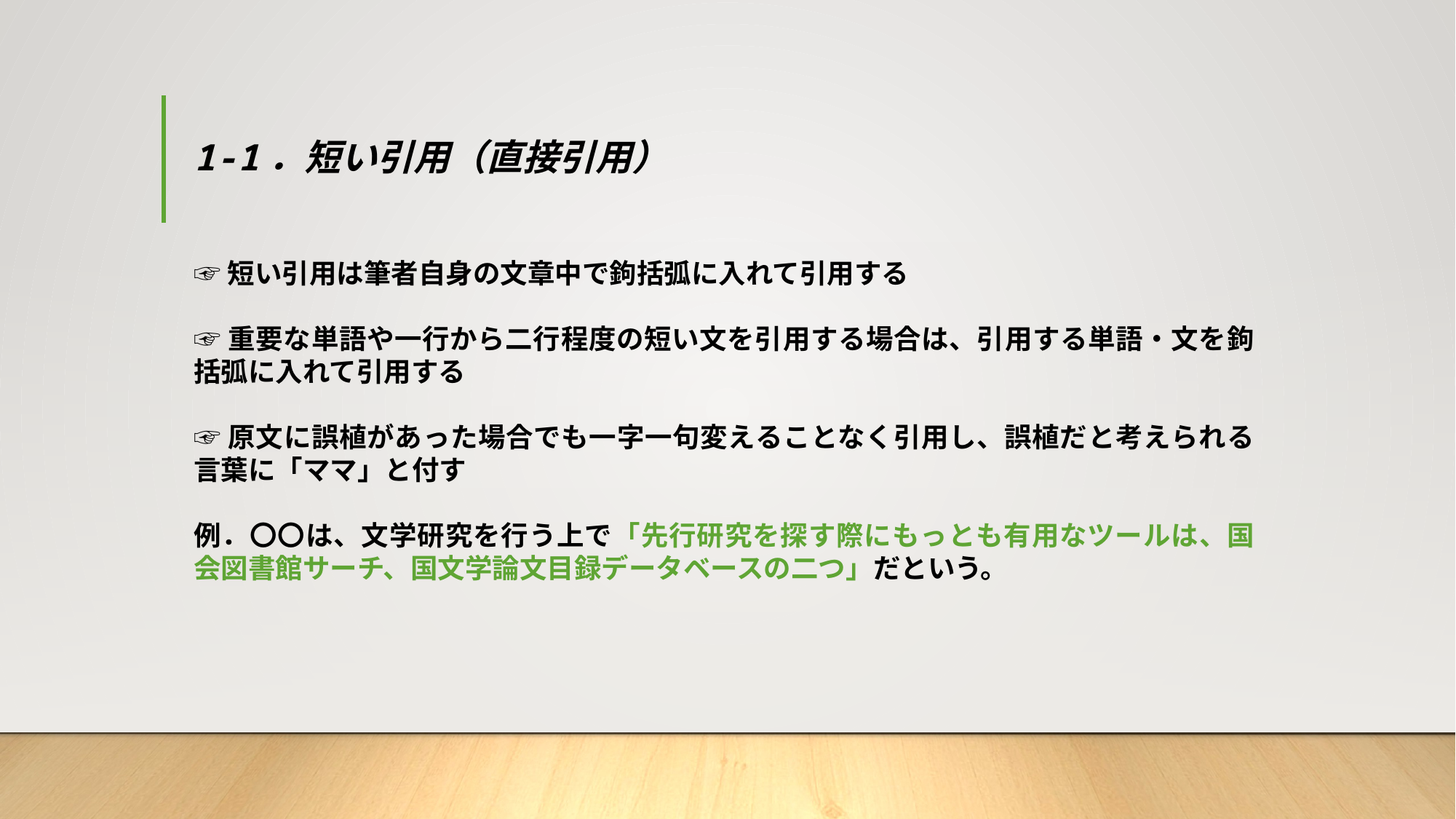

# 1-1．短い引用（直接引用）
☞短い引用は筆者自身の文章中で鉤括弧に入れて引用する

☞重要な単語や一行から二行程度の短い文を引用する場合は、引用する単語・文を鉤括弧に入れて引用する

☞原文に誤植があった場合でも一字一句変えることなく引用し、誤植だと考えられる言葉に「ママ」と付す

例．〇〇は、文学研究を行う上で「先行研究を探す際にもっとも有用なツールは、国会図書館サーチ、国文学論文目録データベースの二つ」だという。